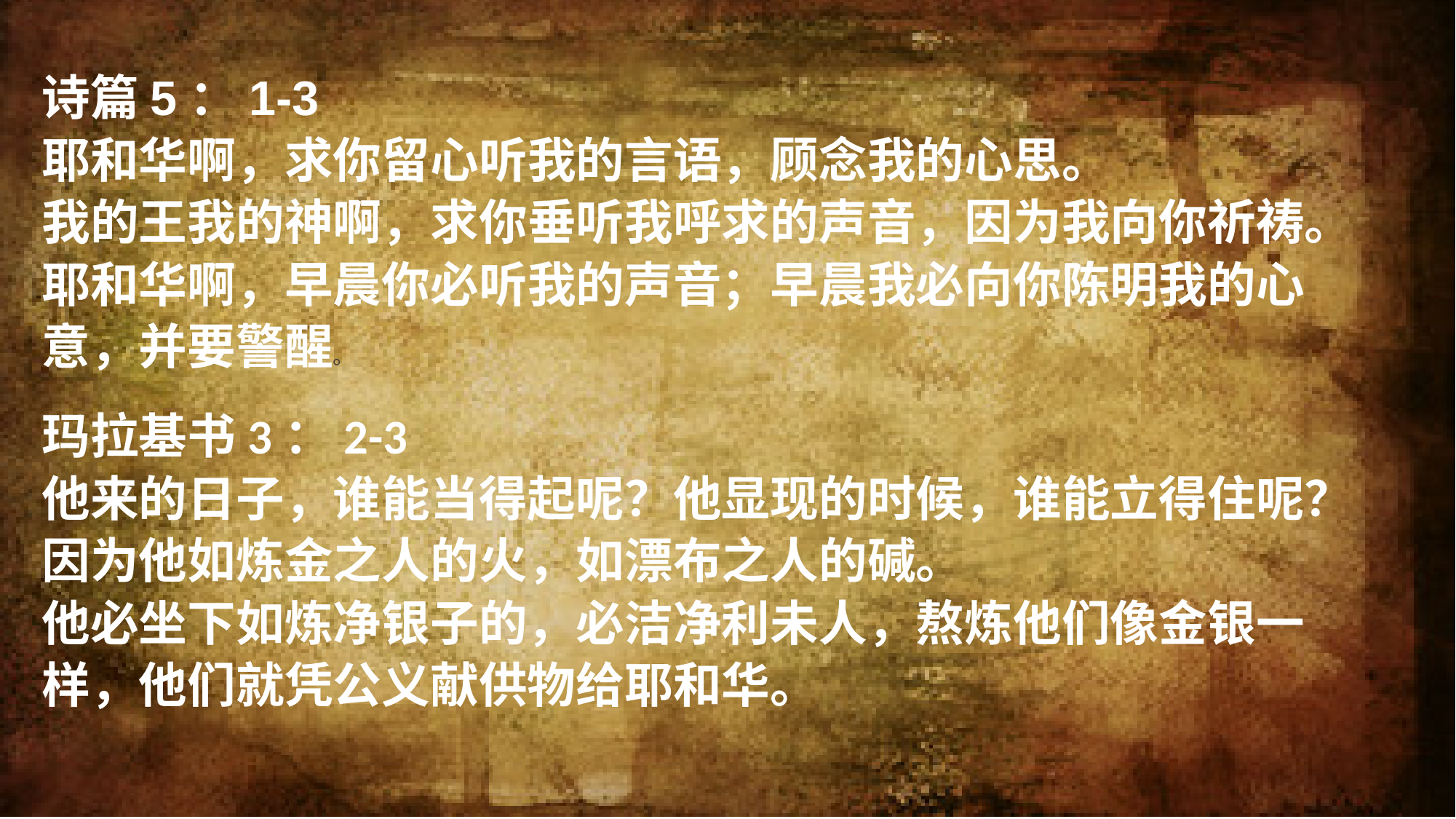

诗篇5：1-3
耶和华啊，求你留心听我的言语，顾念我的心思。
我的王我的神啊，求你垂听我呼求的声音，因为我向你祈祷。
耶和华啊，早晨你必听我的声音；早晨我必向你陈明我的心意，并要警醒。

玛拉基书3：2-3
他来的日子，谁能当得起呢？他显现的时候，谁能立得住呢？因为他如炼金之人的火，如漂布之人的碱。
他必坐下如炼净银子的，必洁净利未人，熬炼他们像金银一样，他们就凭公义献供物给耶和华。